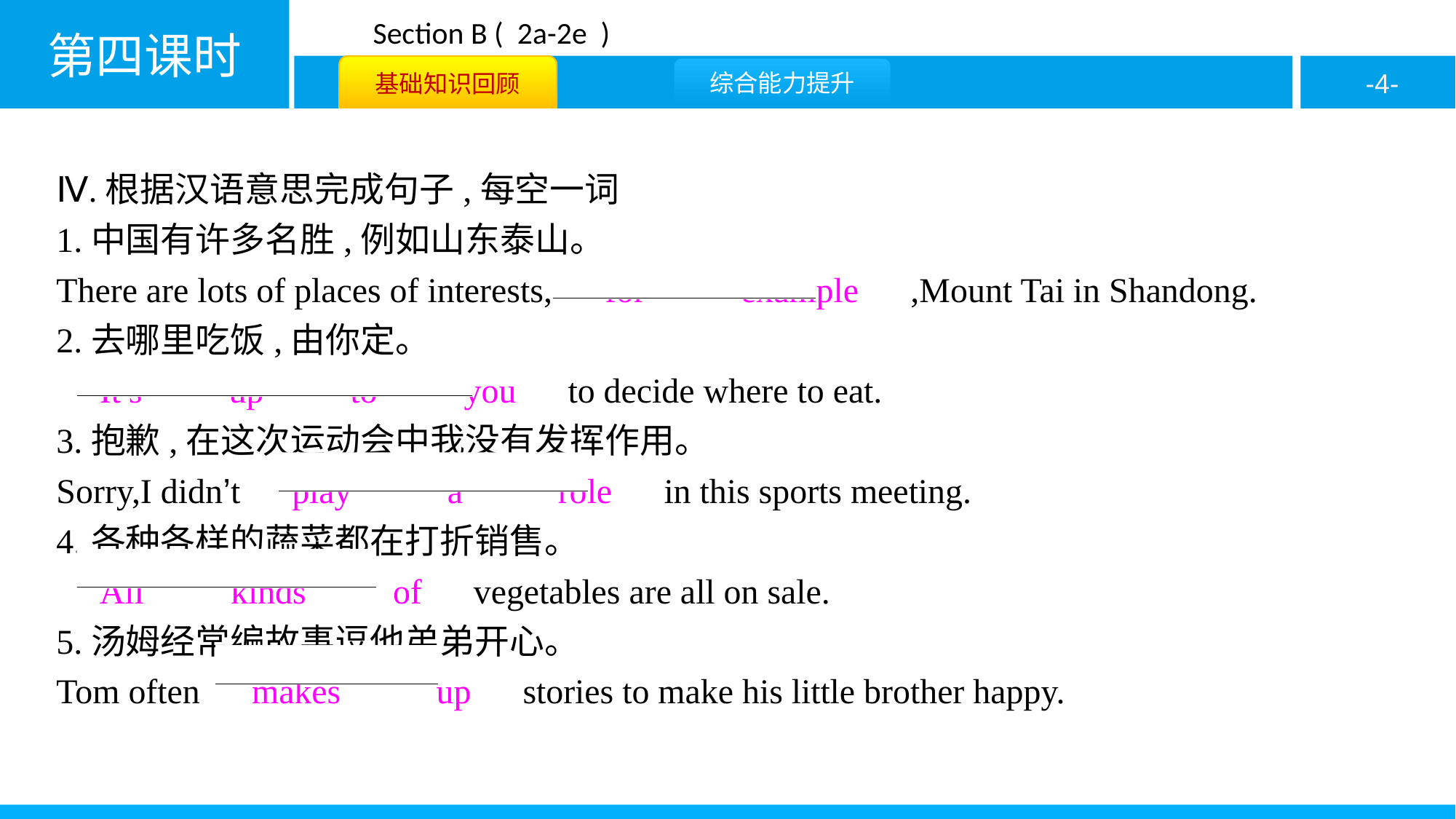

Ⅳ.根据汉语意思完成句子,每空一词
1.中国有许多名胜,例如山东泰山。
There are lots of places of interests,　for　 　example　,Mount Tai in Shandong.
2.去哪里吃饭,由你定。
　It’s　　up　　to　　you　to decide where to eat.
3.抱歉,在这次运动会中我没有发挥作用。
Sorry,I didn’t　play　 　a　 　role　in this sports meeting.
4.各种各样的蔬菜都在打折销售。
　All　　kinds　　of　vegetables are all on sale.
5.汤姆经常编故事逗他弟弟开心。
Tom often　makes　 　up　stories to make his little brother happy.